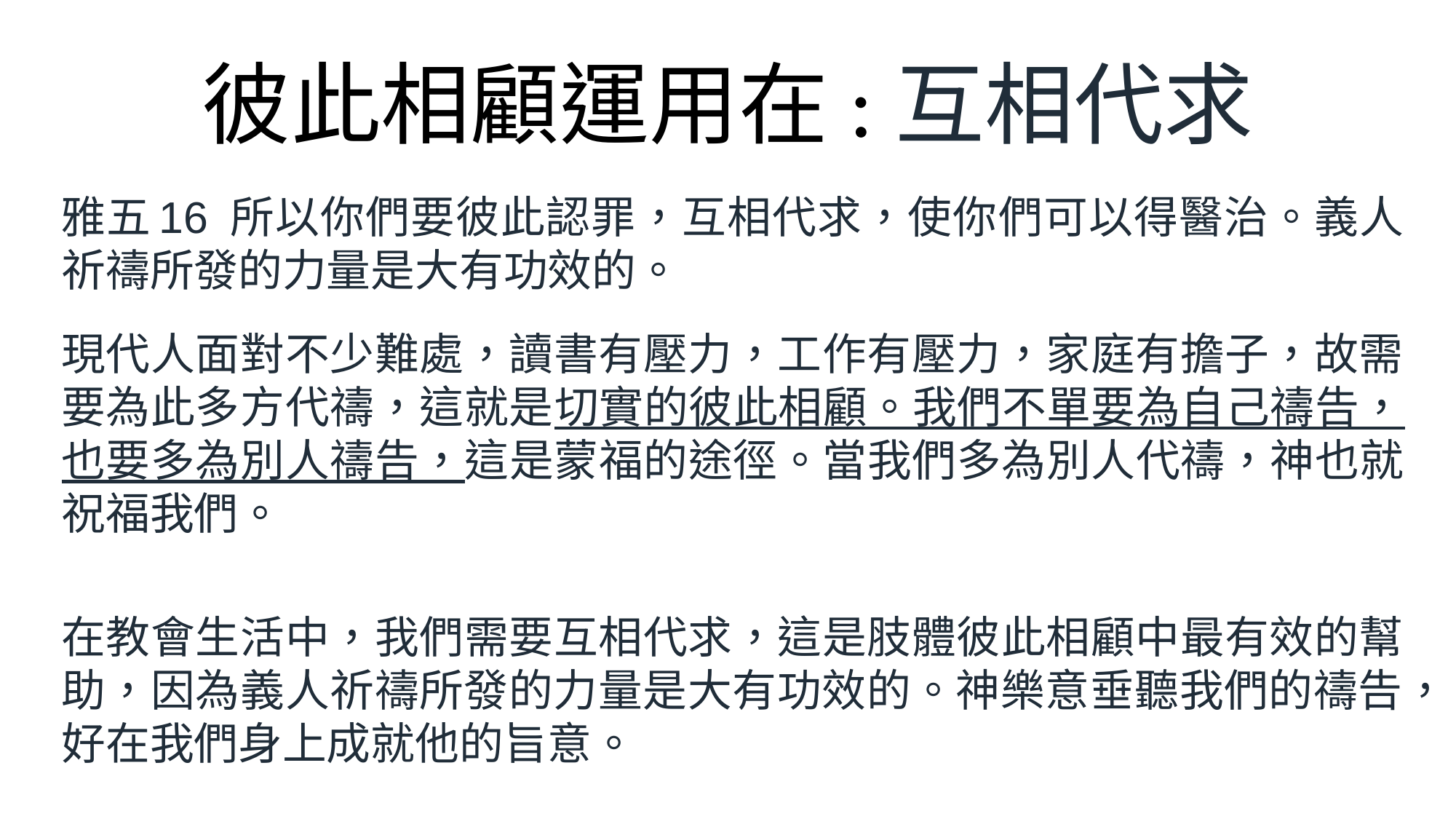

# 彼此相顧運用在:互相代求
雅五16 所以你們要彼此認罪，互相代求，使你們可以得醫治。義人祈禱所發的力量是大有功效的。

現代人面對不少難處，讀書有壓力，工作有壓力，家庭有擔子，故需要為此多方代禱，這就是切實的彼此相顧。我們不單要為自己禱告，也要多為別人禱告，這是蒙福的途徑。當我們多為別人代禱，神也就祝福我們。

在教會生活中，我們需要互相代求，這是肢體彼此相顧中最有效的幫助，因為義人祈禱所發的力量是大有功效的。神樂意垂聽我們的禱告，好在我們身上成就他的旨意。